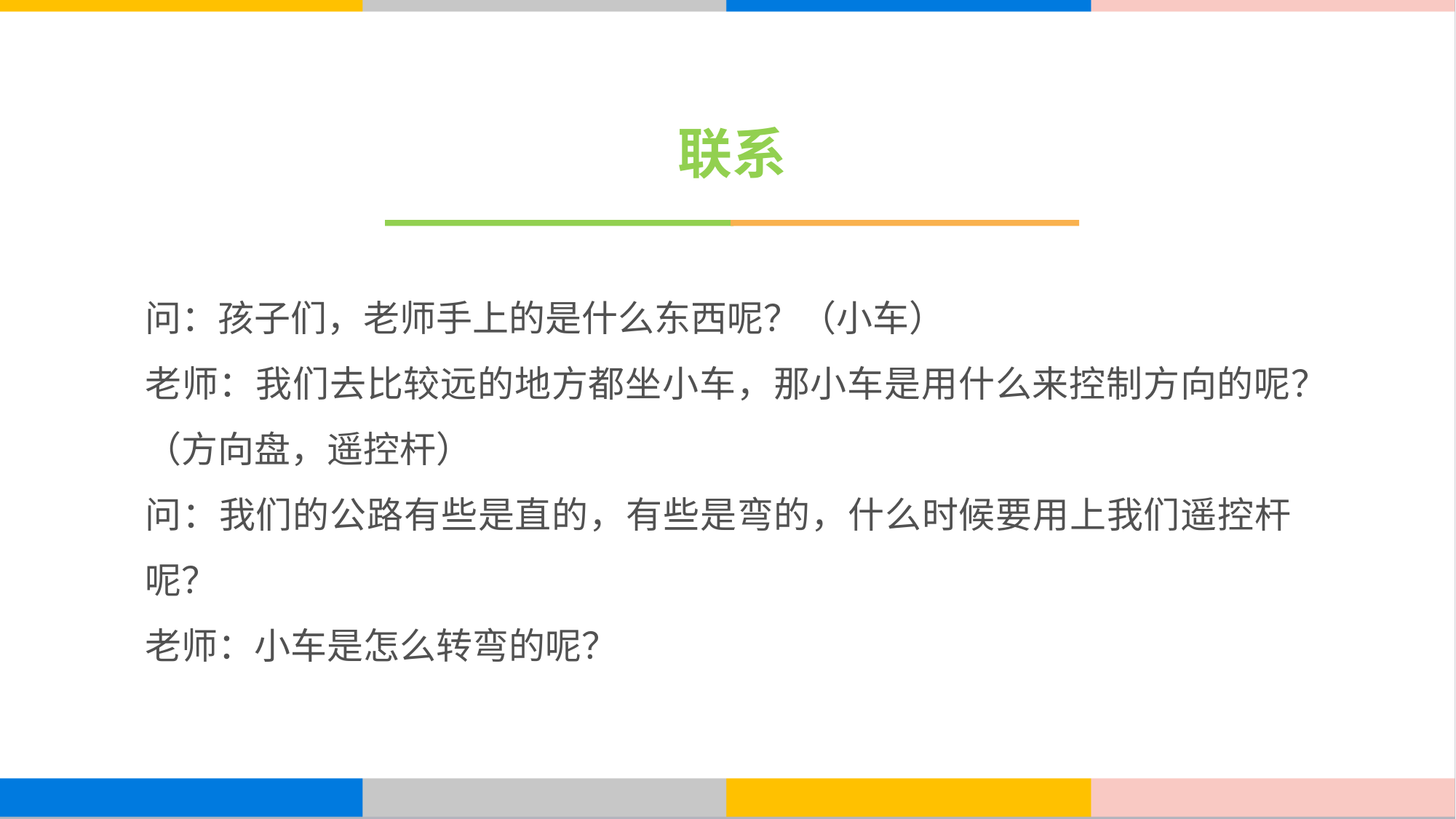

# 联系
问：孩子们，老师手上的是什么东西呢？（小车）
老师：我们去比较远的地方都坐小车，那小车是用什么来控制方向的呢？（方向盘，遥控杆）
问：我们的公路有些是直的，有些是弯的，什么时候要用上我们遥控杆呢？
老师：小车是怎么转弯的呢？